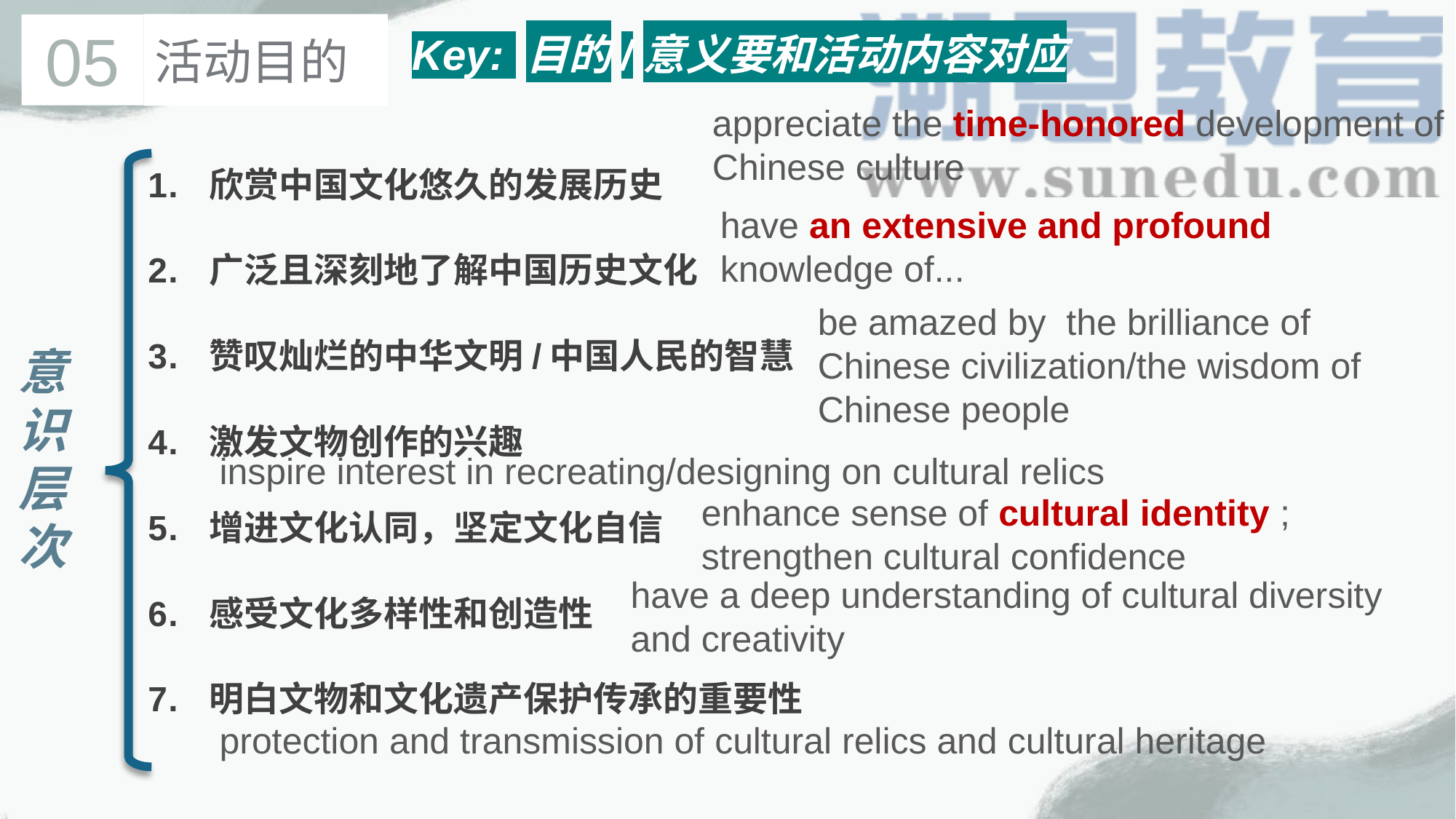

05
活动目的
Key: 目的/意义要和活动内容对应
appreciate the time-honored development of Chinese culture
欣赏中国文化悠久的发展历史
广泛且深刻地了解中国历史文化
赞叹灿烂的中华文明/中国人民的智慧
激发文物创作的兴趣
增进文化认同，坚定文化自信
感受文化多样性和创造性
明白文物和文化遗产保护传承的重要性

have an extensive and profound knowledge of...
be amazed by  the brilliance of Chinese civilization/the wisdom of Chinese people
意识层次

inspire interest in recreating/designing on cultural relics
enhance sense of cultural identity ;
strengthen cultural confidence
have a deep understanding of cultural diversity and creativity
protection and transmission of cultural relics and cultural heritage